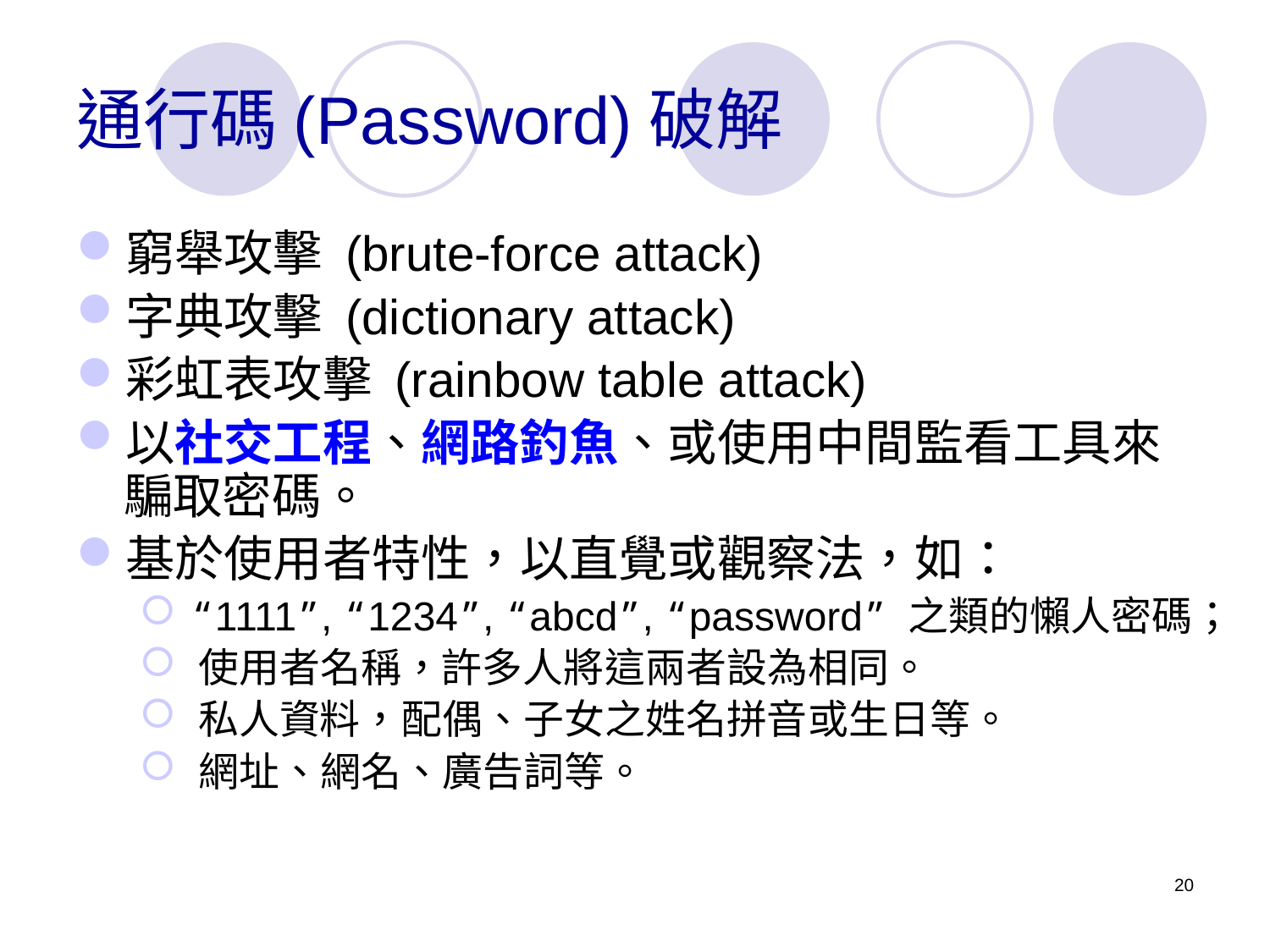

# 通行碼(Password)破解
窮舉攻擊 (brute-force attack)
字典攻擊 (dictionary attack)
彩虹表攻擊 (rainbow table attack)
以社交工程、網路釣魚、或使用中間監看工具來騙取密碼。
基於使用者特性，以直覺或觀察法，如：
 “1111”, “1234”, “abcd”, “password” 之類的懶人密碼；
 使用者名稱，許多人將這兩者設為相同。
 私人資料，配偶、子女之姓名拼音或生日等。
 網址、網名、廣告詞等。
20